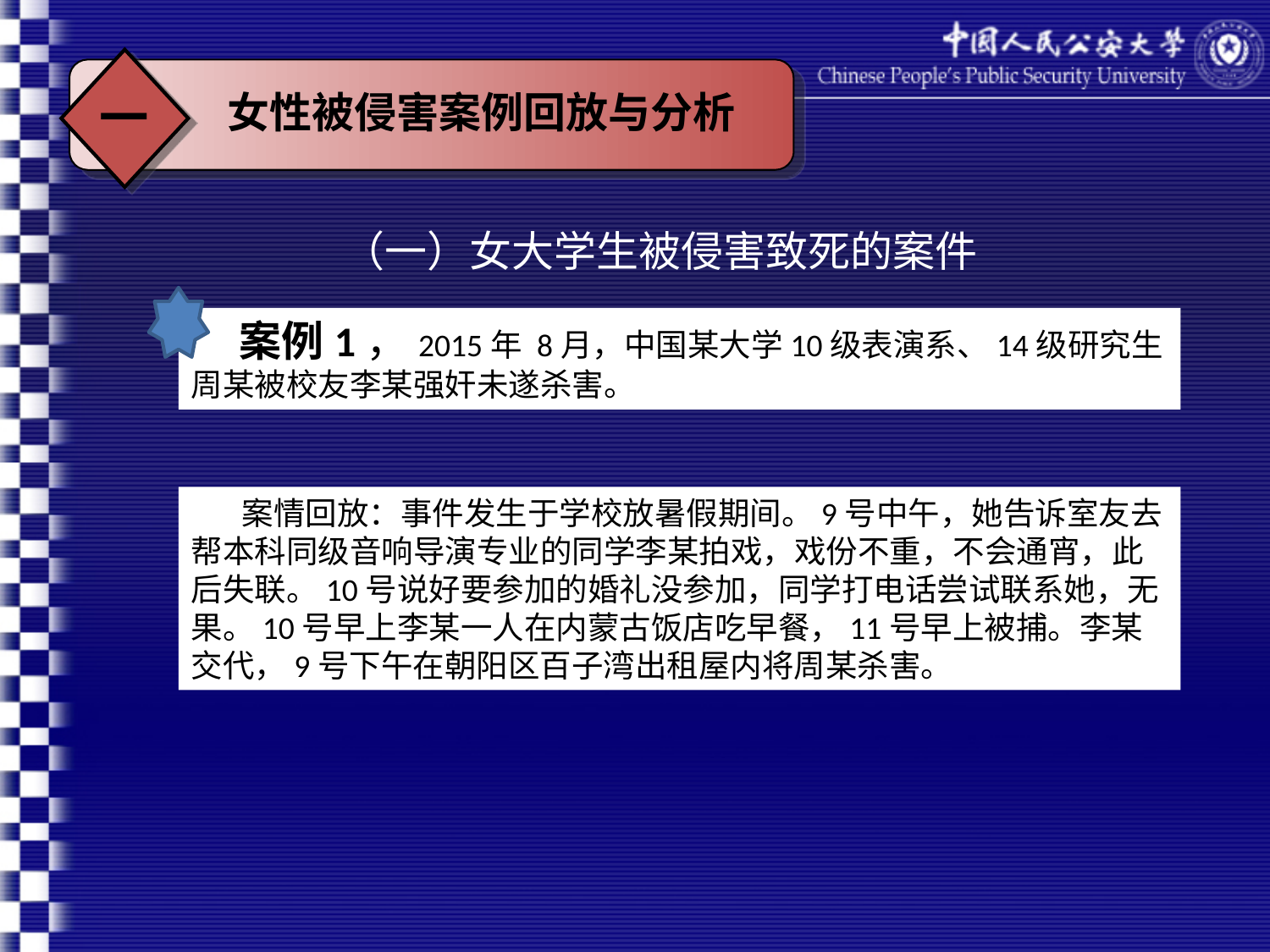

8月10日，一条“中国传媒大学研究生周云露失联33小时”的信息在朋友圈与微博广泛传播。
8月10日，一条“中国传媒大学研究生周云露失联33小时”的信息在朋友圈与微博广泛传播。
        一

女性被侵害案例回放与分析
# （一）女大学生被侵害致死的案件

    案例1，2015年 8月，中国某大学10级表演系、14级研究生周某被校友李某强奸未遂杀害。
      案情回放：事件发生于学校放暑假期间。9号中午，她告诉室友去帮本科同级音响导演专业的同学李某拍戏，戏份不重，不会通宵，此后失联。10号说好要参加的婚礼没参加，同学打电话尝试联系她，无果。10号早上李某一人在内蒙古饭店吃早餐，11号早上被捕。李某交代，9号下午在朝阳区百子湾出租屋内将周某杀害。